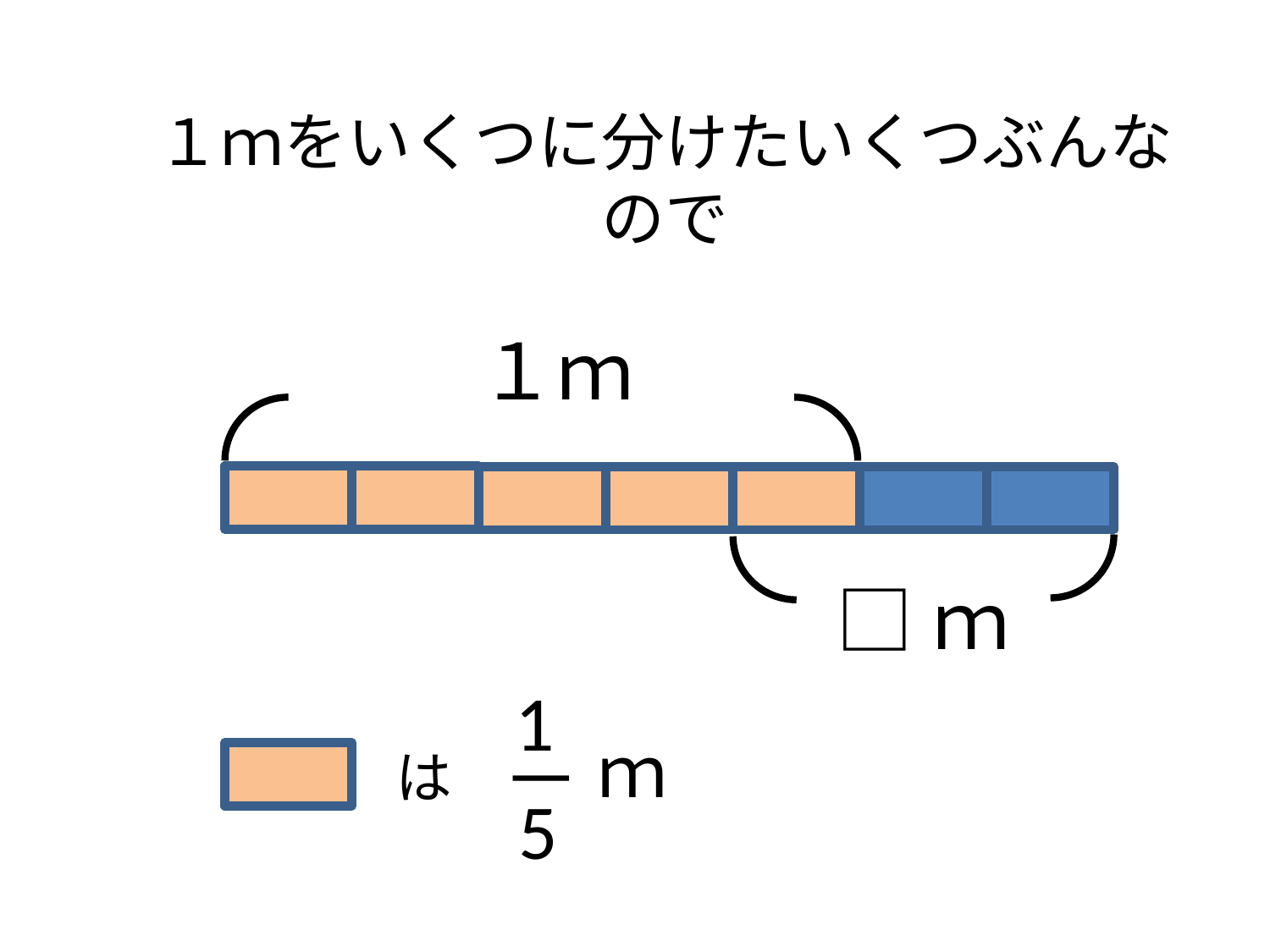

# １ｍをいくつに分けたいくつぶんなので
１ｍ

□ｍ
1
ｍ
－
は

5